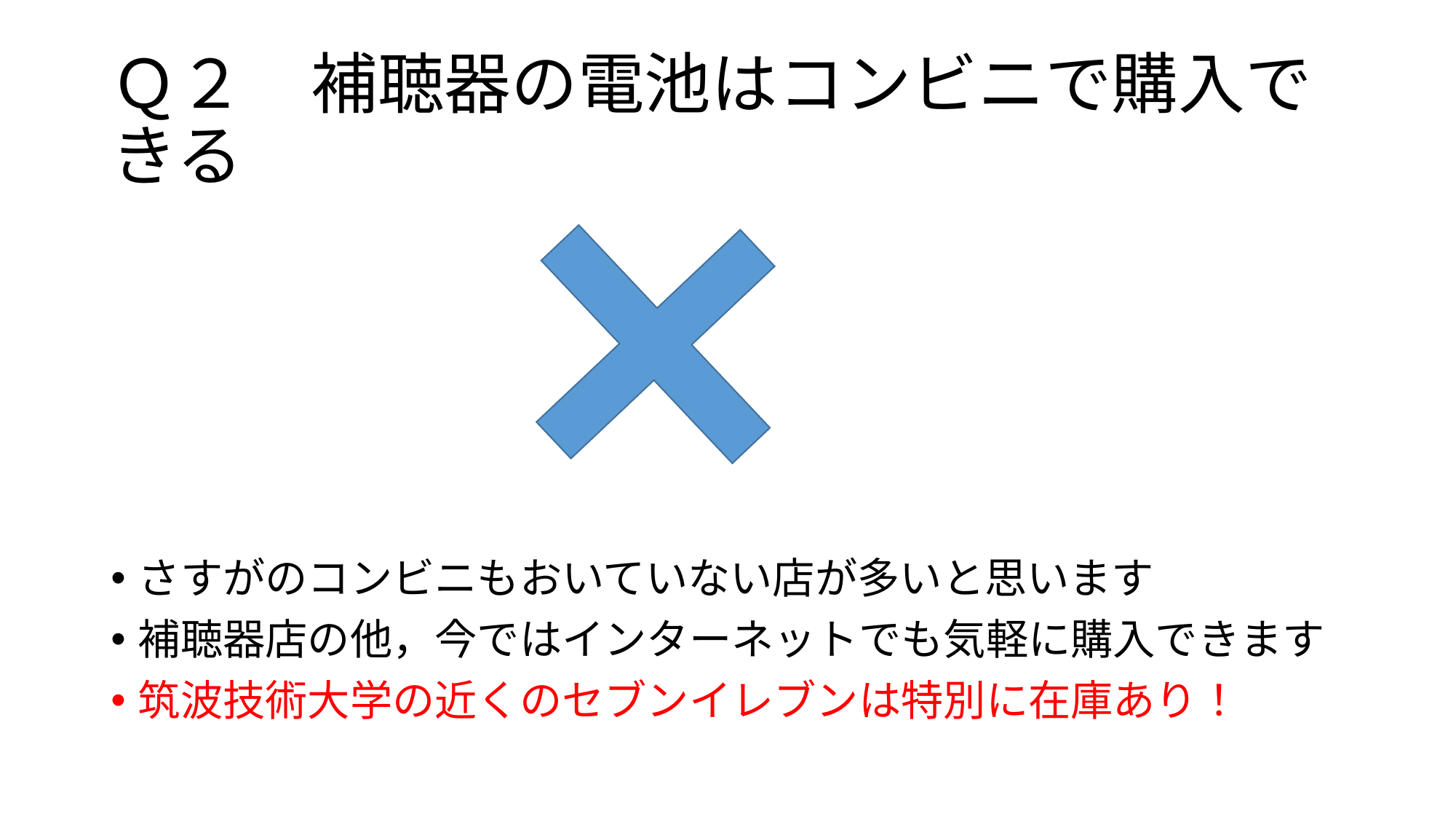

# Ｑ２　補聴器の電池はコンビニで購入できる

さすがのコンビニもおいていない店が多いと思います
補聴器店の他，今ではインターネットでも気軽に購入できます
筑波技術大学の近くのセブンイレブンは特別に在庫あり！